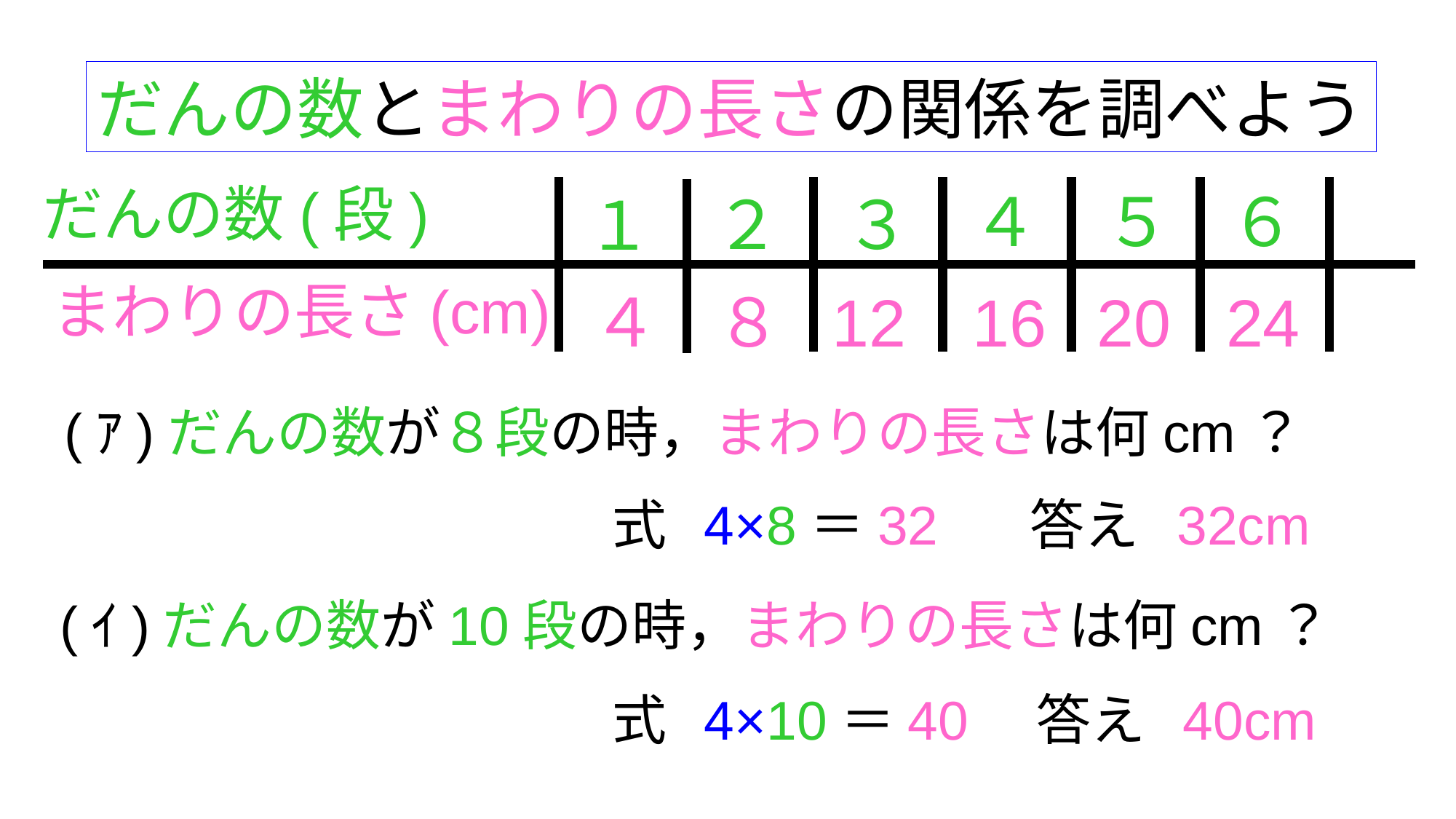

だんの数とまわりの長さの関係を調べよう
だんの数(段)
４
５
６
２
３
１
まわりの長さ(cm)
４
８
12
16
20
24
(ｱ)だんの数が８段の時，まわりの長さは何cm？
式  4×8＝32　  答え  32cm
(ｲ)だんの数が10段の時，まわりの長さは何cm？
式  4×10＝40　答え  40cm